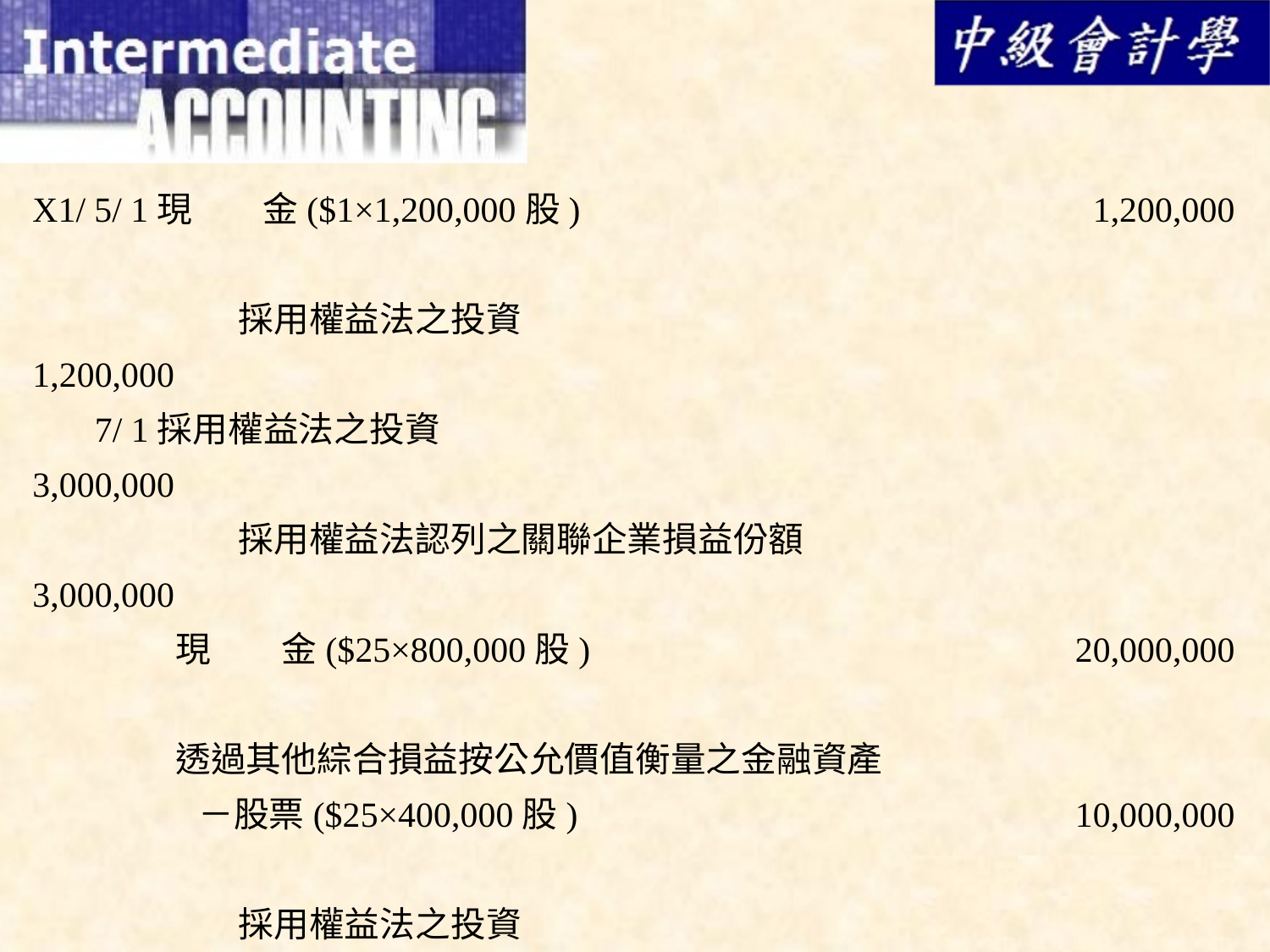

X1/ 5/ 1現　　金($1×1,200,000股)				     1,200,000
	         採用權益法之投資						 1,200,000
       7/ 1採用權益法之投資					     3,000,000
	         採用權益法認列之關聯企業損益份額			 3,000,000
	 現　　金($25×800,000股)				   20,000,000
	 透過其他綜合損益按公允價值衡量之金融資產
	     －股票($25×400,000股)				   10,000,000
	         採用權益法之投資					           28,200,000
	         處分投資損益						             1,800,000
	其他權益－資產重估增值				     1,500,000
	        保留盈餘							 1,500,000
	本分錄亦可不做。